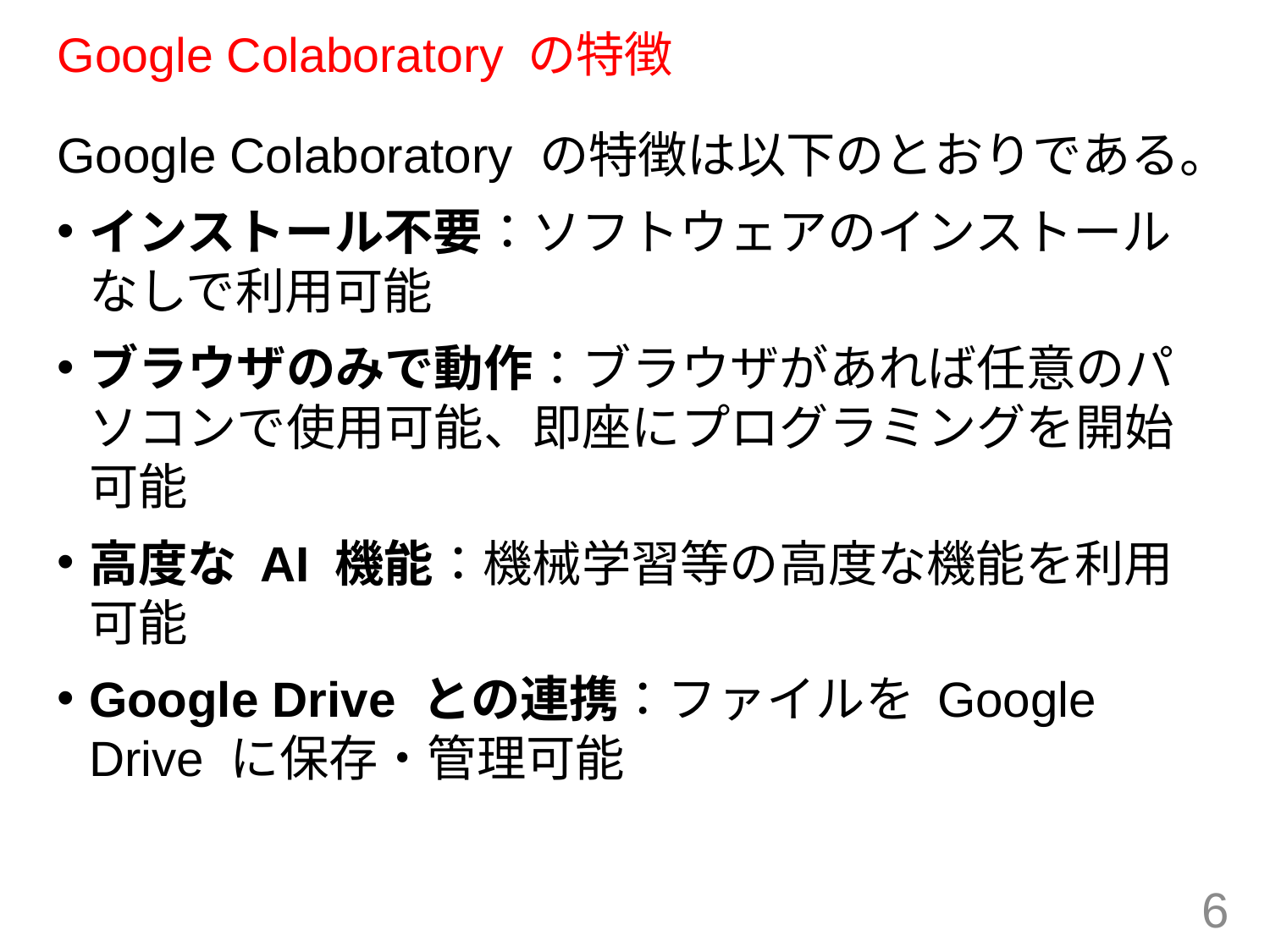

# Google Colaboratory の特徴
Google Colaboratory の特徴は以下のとおりである。
インストール不要：ソフトウェアのインストールなしで利用可能
ブラウザのみで動作：ブラウザがあれば任意のパソコンで使用可能、即座にプログラミングを開始可能
高度な AI 機能：機械学習等の高度な機能を利用可能
Google Drive との連携：ファイルを Google Drive に保存・管理可能

6